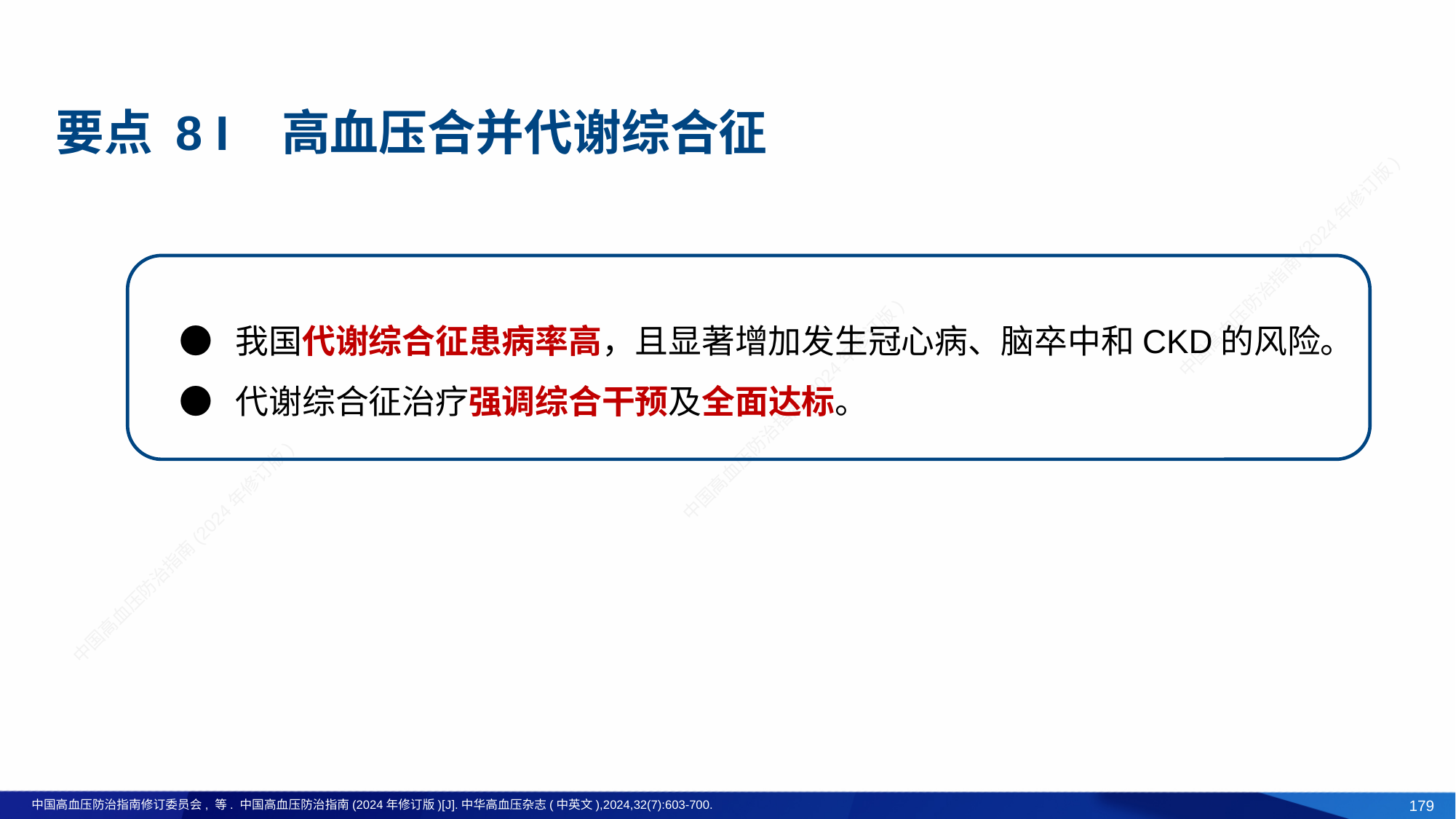

要点 8 I   高血压合并代谢综合征

●  我国代谢综合征患病率高，且显著增加发生冠心病、脑卒中和CKD的风险。
●  代谢综合征治疗强调综合干预及全面达标。